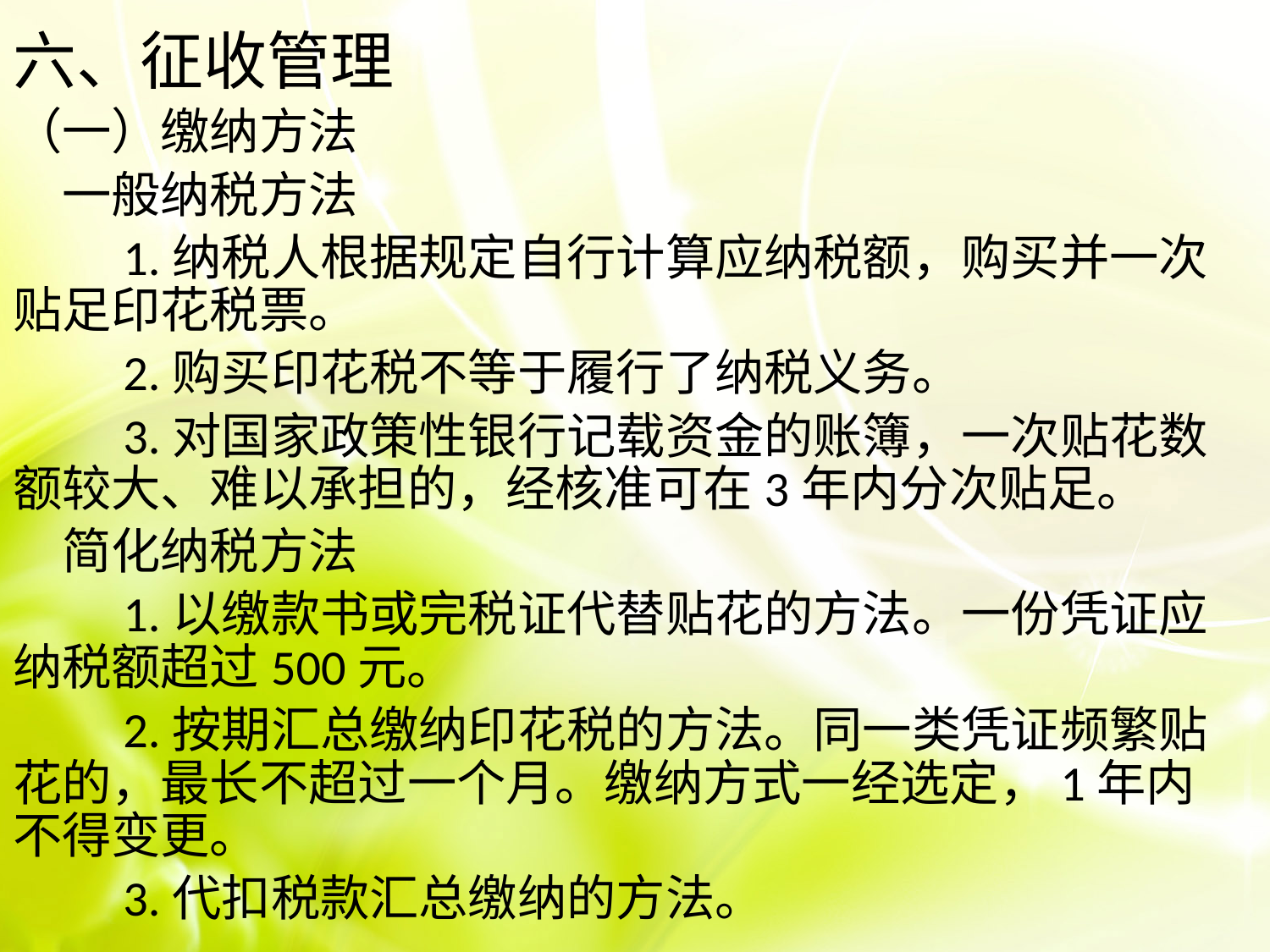

六、征收管理
（一）缴纳方法
　一般纳税方法
　　1.纳税人根据规定自行计算应纳税额，购买并一次贴足印花税票。
　　2.购买印花税不等于履行了纳税义务。
　　3.对国家政策性银行记载资金的账簿，一次贴花数额较大、难以承担的，经核准可在3年内分次贴足。
　简化纳税方法
　　1.以缴款书或完税证代替贴花的方法。一份凭证应纳税额超过500元。
　　2.按期汇总缴纳印花税的方法。同一类凭证频繁贴花的，最长不超过一个月。缴纳方式一经选定，1年内不得变更。
　　3.代扣税款汇总缴纳的方法。